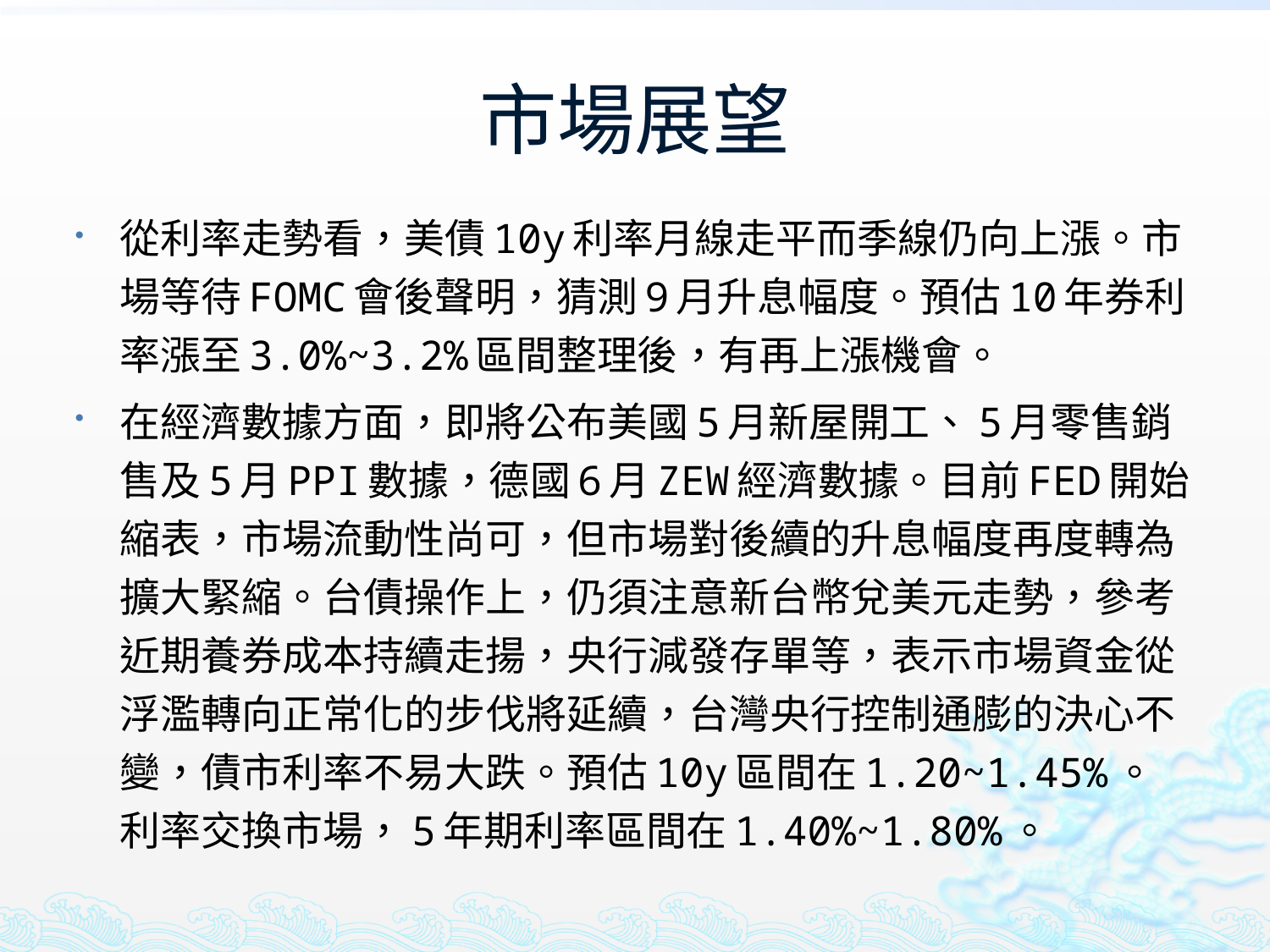

# 市場展望
從利率走勢看，美債10y利率月線走平而季線仍向上漲。市場等待FOMC會後聲明，猜測9月升息幅度。預估10年券利率漲至3.0%~3.2%區間整理後，有再上漲機會。
在經濟數據方面，即將公布美國5月新屋開工、5月零售銷售及5月PPI數據，德國6月ZEW經濟數據。目前FED開始縮表，市場流動性尚可，但市場對後續的升息幅度再度轉為擴大緊縮。台債操作上，仍須注意新台幣兌美元走勢，參考近期養券成本持續走揚，央行減發存單等，表示市場資金從浮濫轉向正常化的步伐將延續，台灣央行控制通膨的決心不變，債市利率不易大跌。預估10y區間在1.20~1.45%。利率交換市場，5年期利率區間在1.40%~1.80%。